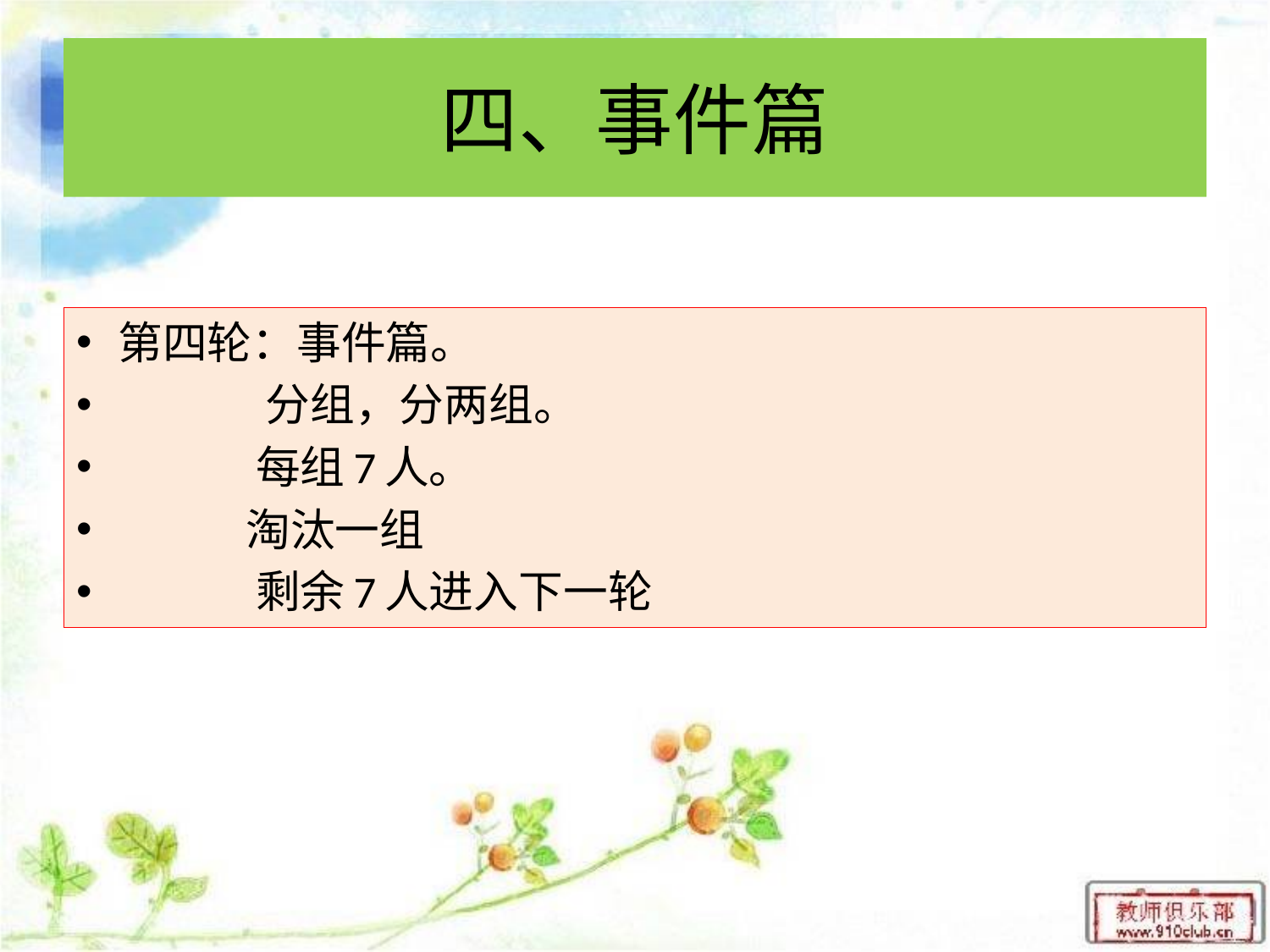

#
四、事件篇
第四轮：事件篇。
              分组，分两组。
             每组7人。
            淘汰一组
             剩余7人进入下一轮